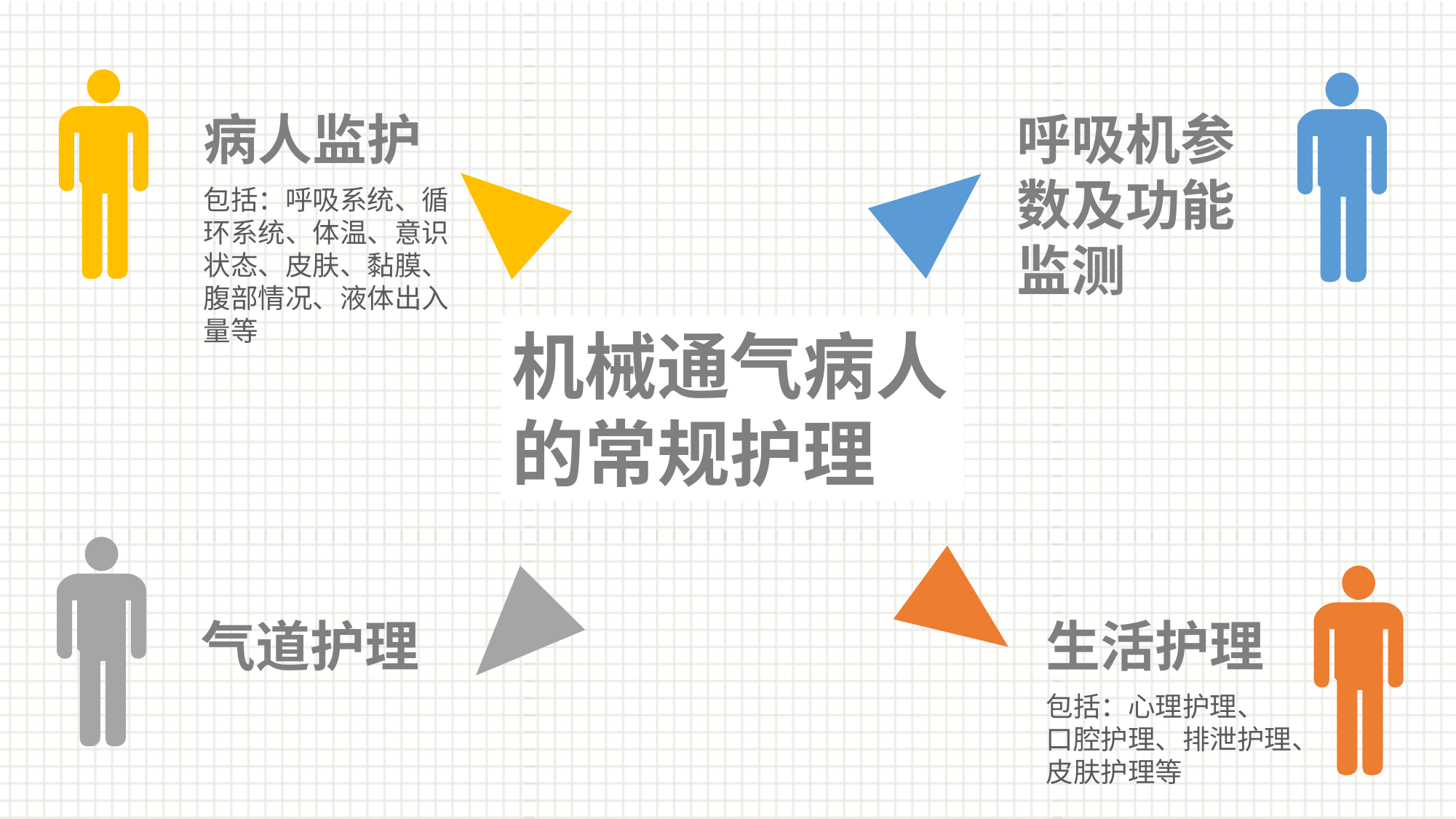

病人监护
呼吸机参数及功能监测

包括：呼吸系统、循环系统、体温、意识状态、皮肤、黏膜、腹部情况、液体出入量等
机械通气病人的常规护理

气道护理
生活护理
包括：心理护理、
口腔护理、排泄护理、
皮肤护理等